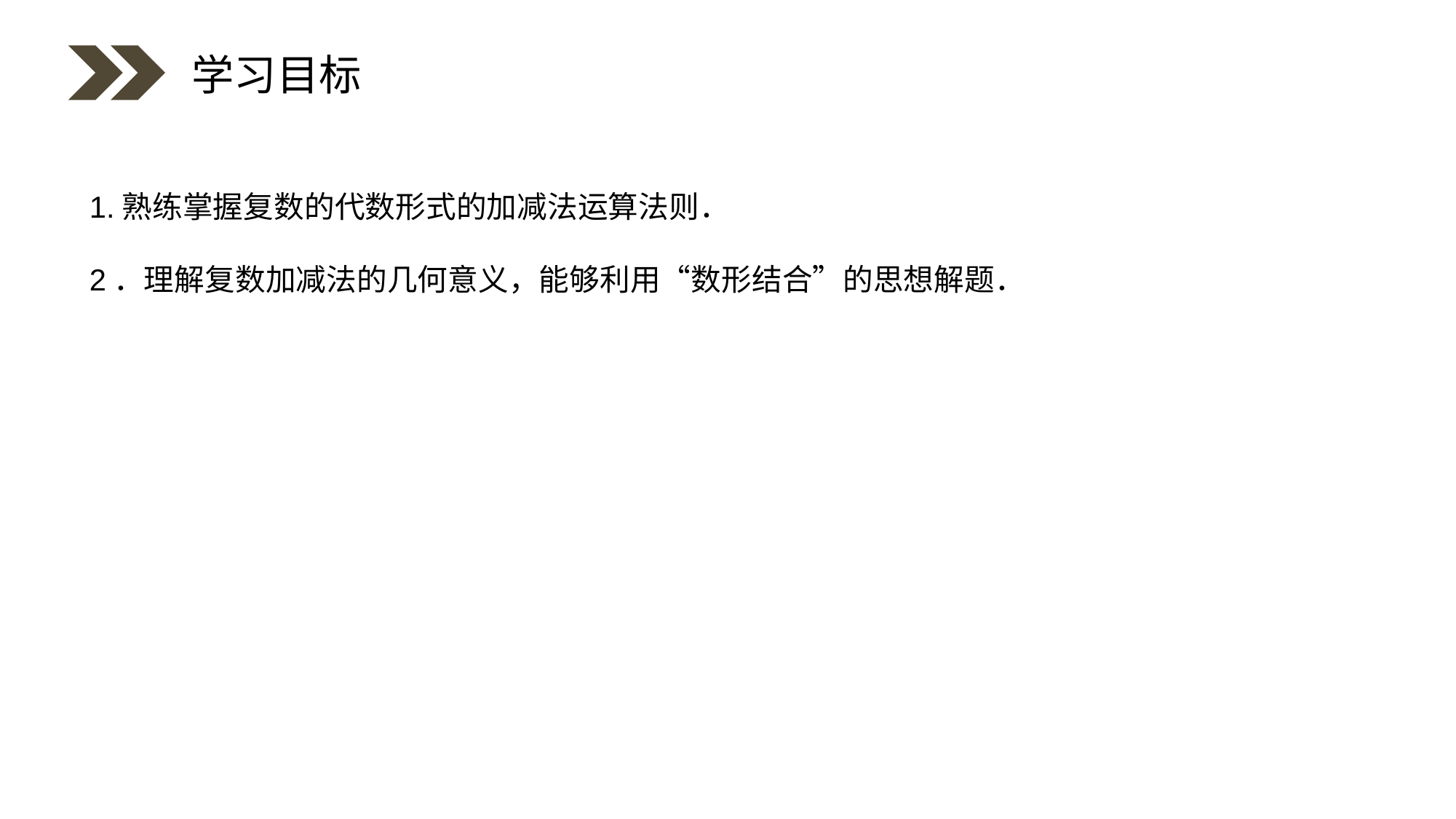

学习目标
1.熟练掌握复数的代数形式的加减法运算法则．
2．理解复数加减法的几何意义，能够利用“数形结合”的思想解题．